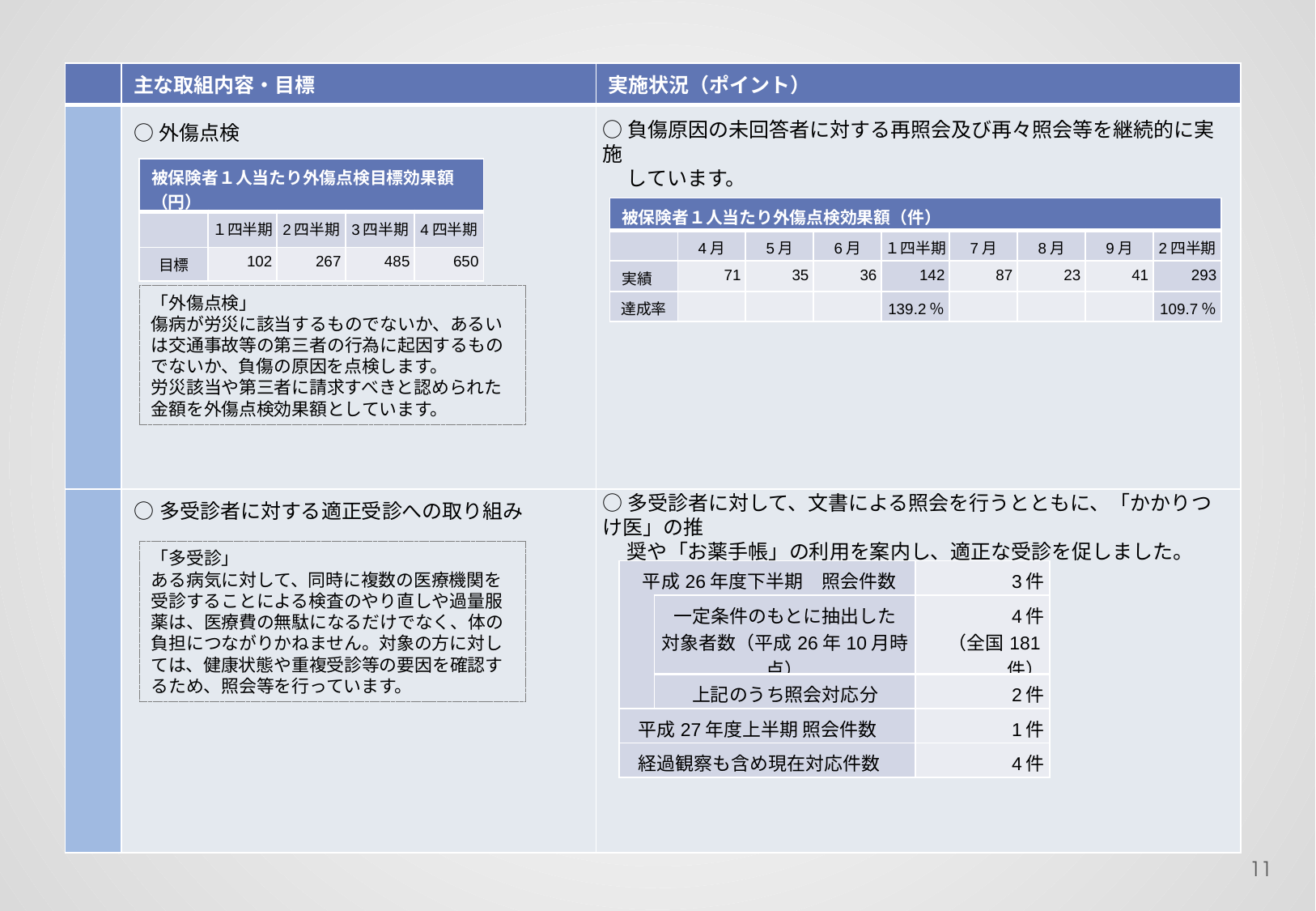

|  | 主な取組内容・目標 | 実施状況（ポイント） |
| --- | --- | --- |
|  |  |  |
|  | ○多受診者に対する適正受診への取り組み |  |
○負傷原因の未回答者に対する再照会及び再々照会等を継続的に実施
　 しています。
○外傷点検
| 被保険者１人当たり外傷点検目標効果額（円） |  |  |  |  |
| --- | --- | --- | --- | --- |
|  | １四半期 | 2四半期 | 3四半期 | 4四半期 |
| 目標 | 102 | 267 | 485 | 650 |
| 被保険者１人当たり外傷点検効果額（件） |  |  |  |  |  |  |  |  |
| --- | --- | --- | --- | --- | --- | --- | --- | --- |
|  | 4月 | 5月 | 6月 | １四半期 | 7月 | 8月 | 9月 | 2四半期 |
| 実績 | 71 | 35 | 36 | 142 | 87 | 23 | 41 | 293 |
| 達成率 |  |  |  | 139.2％ |  |  |  | 109.7％ |
「外傷点検」
傷病が労災に該当するものでないか、あるいは交通事故等の第三者の行為に起因するものでないか、負傷の原因を点検します。
労災該当や第三者に請求すべきと認められた金額を外傷点検効果額としています。
○多受診者に対して、文書による照会を行うとともに、「かかりつけ医」の推
　 奨や「お薬手帳」の利用を案内し、適正な受診を促しました。

「多受診」
ある病気に対して、同時に複数の医療機関を受診することによる検査のやり直しや過量服薬は、医療費の無駄になるだけでなく、体の負担につながりかねません。対象の方に対しては、健康状態や重複受診等の要因を確認するため、照会等を行っています。
| 平成26年度下半期　照会件数 |  | 3件 |
| --- | --- | --- |
|  | 一定条件のもとに抽出した 対象者数（平成26年10月時点） | 4件 （全国181件） |
|  | 上記のうち照会対応分 | 2件 |
| 平成27年度上半期 照会件数 |  | 1件 |
| 経過観察も含め現在対応件数 |  | 4件 |
11